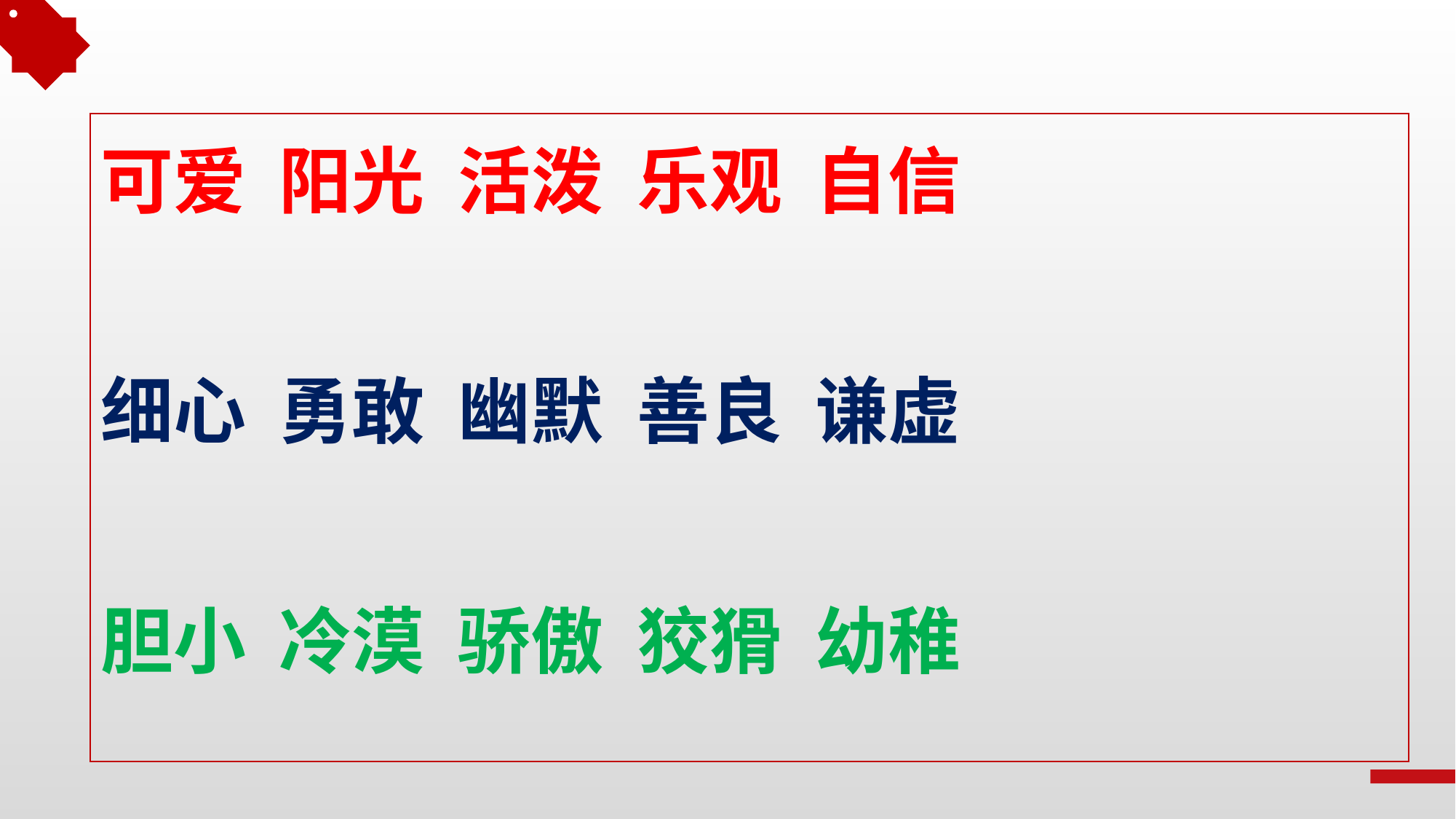

可爱  阳光  活泼  乐观  自信
细心  勇敢  幽默  善良  谦虚
胆小  冷漠  骄傲  狡猾  幼稚